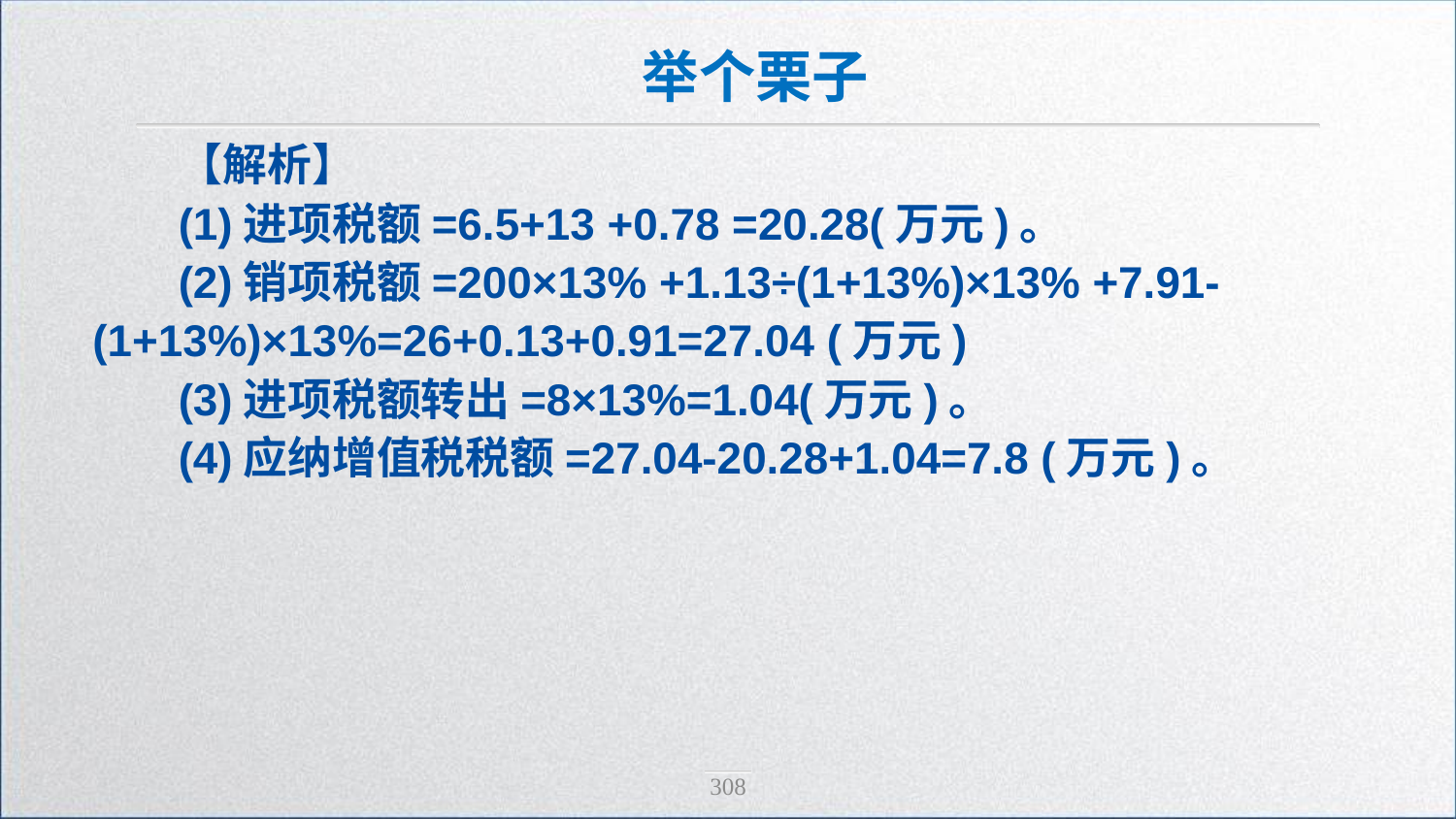

举个栗子
【解析】
(1)进项税额=6.5+13 +0.78 =20.28(万元)。
(2)销项税额=200×13% +1.13÷(1+13%)×13% +7.91-(1+13%)×13%=26+0.13+0.91=27.04 (万元)
(3)进项税额转出=8×13%=1.04(万元)。
(4)应纳增值税税额=27.04-20.28+1.04=7.8 (万元)。
308